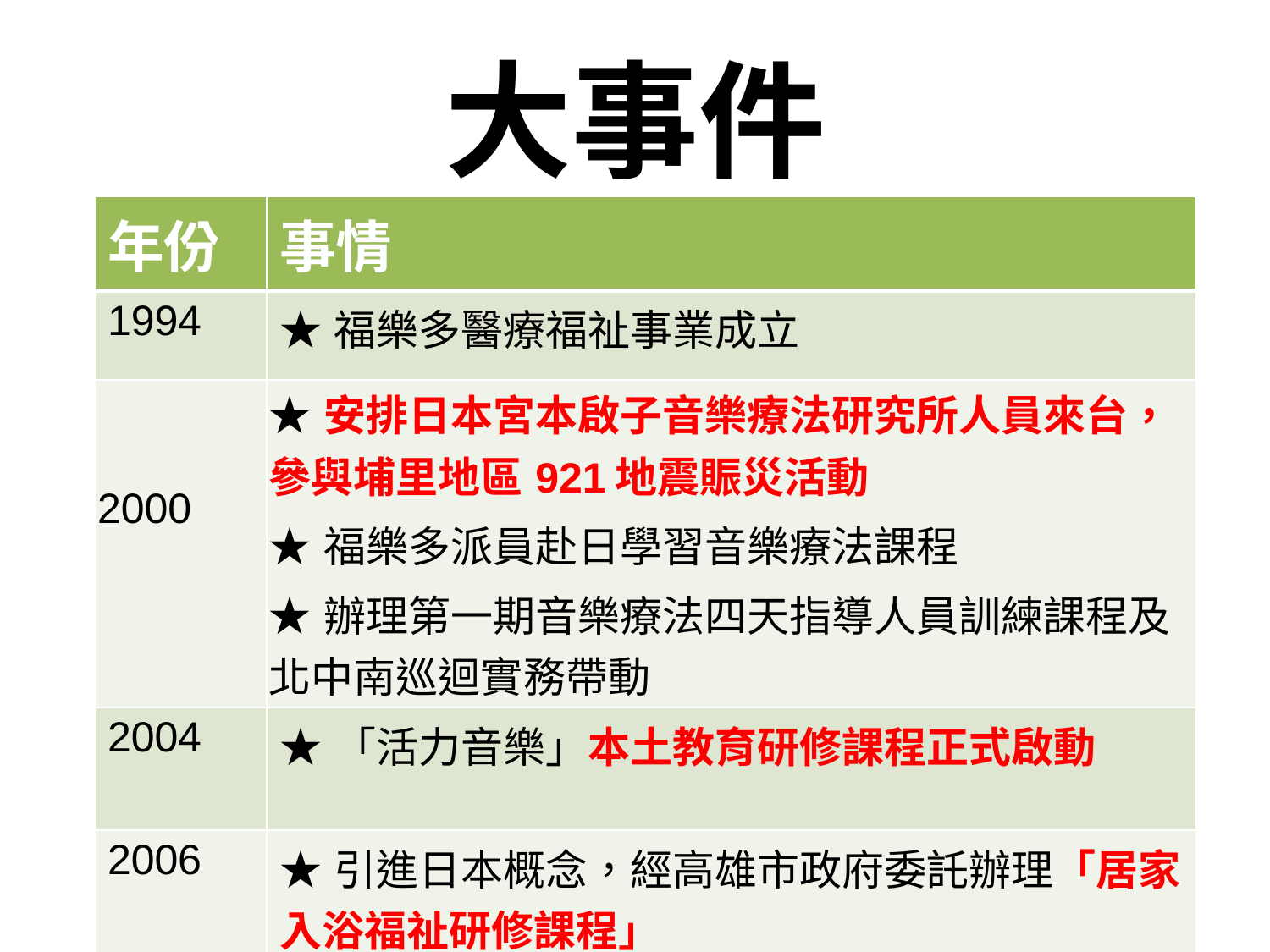

# 大事件
| 年份 | 事情 |
| --- | --- |
| 1994 | ★福樂多醫療福祉事業成立 |
| 2000 | ★安排日本宮本啟子音樂療法研究所人員來台，參與埔里地區921地震賑災活動 ★福樂多派員赴日學習音樂療法課程 ★辦理第一期音樂療法四天指導人員訓練課程及北中南巡迴實務帶動 |
| 2004 | ★「活力音樂」本土教育研修課程正式啟動 |
| 2006 | ★引進日本概念，經高雄市政府委託辦理「居家入浴福祉研修課程」 |